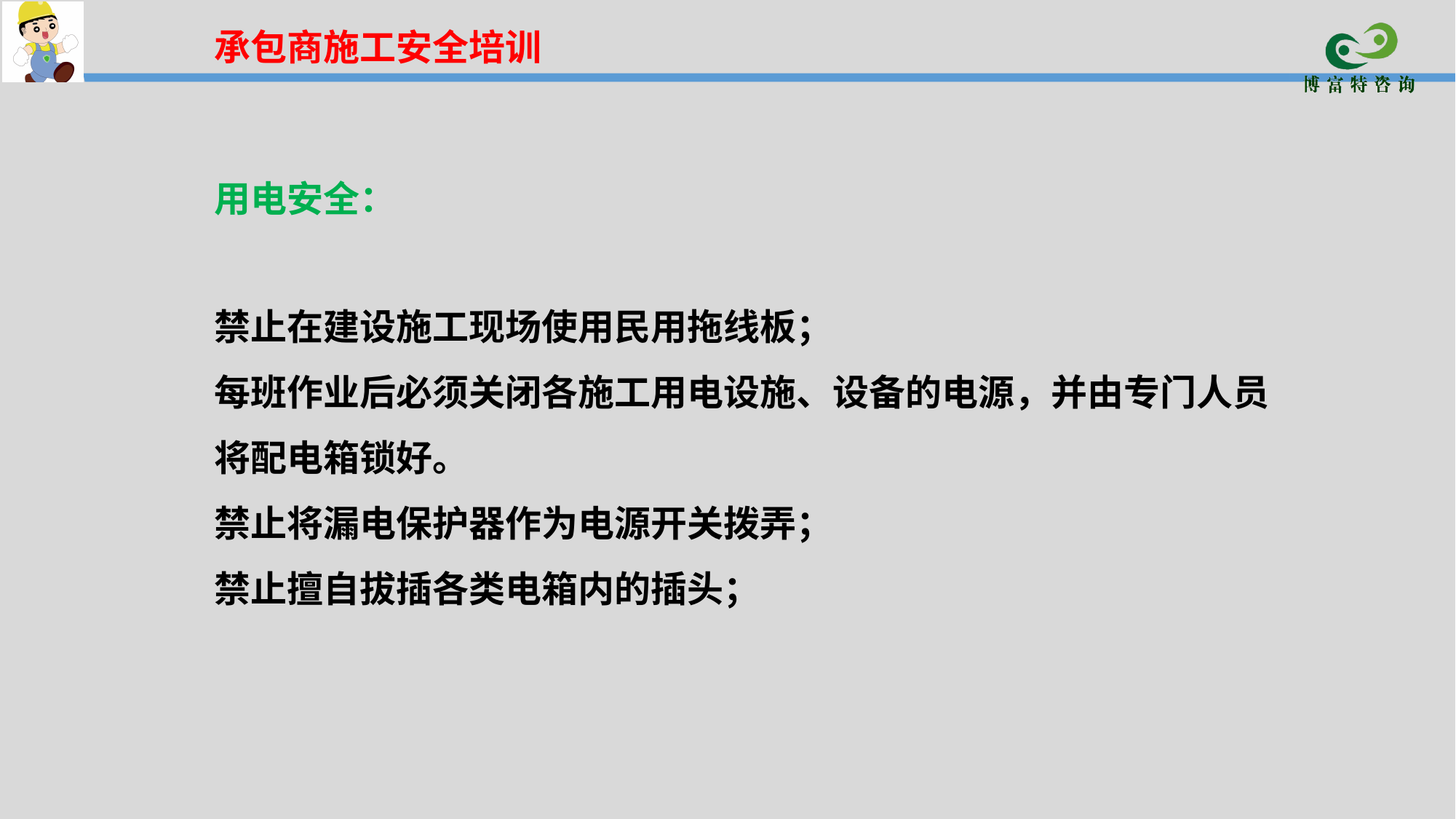

承包商施工安全培训
用电安全：

禁止在建设施工现场使用民用拖线板；
每班作业后必须关闭各施工用电设施、设备的电源，并由专门人员将配电箱锁好。
禁止将漏电保护器作为电源开关拨弄；
禁止擅自拔插各类电箱内的插头；
# 11